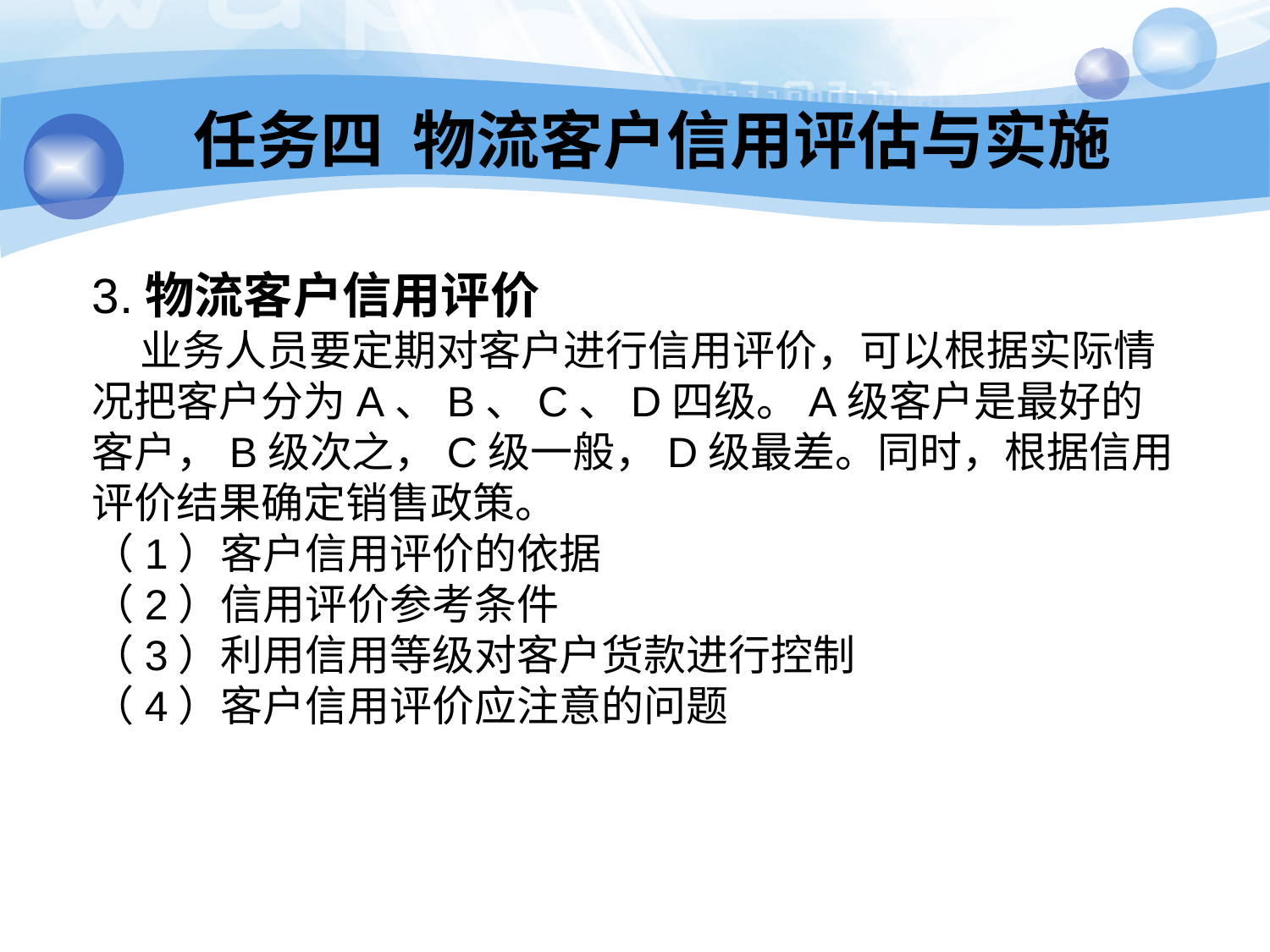

任务四  物流客户信用评估与实施
3.物流客户信用评价
    业务人员要定期对客户进行信用评价，可以根据实际情况把客户分为A、B、C、D四级。A级客户是最好的客户，B级次之，C级一般，D级最差。同时，根据信用评价结果确定销售政策。
（1）客户信用评价的依据
（2）信用评价参考条件
（3）利用信用等级对客户货款进行控制
（4）客户信用评价应注意的问题